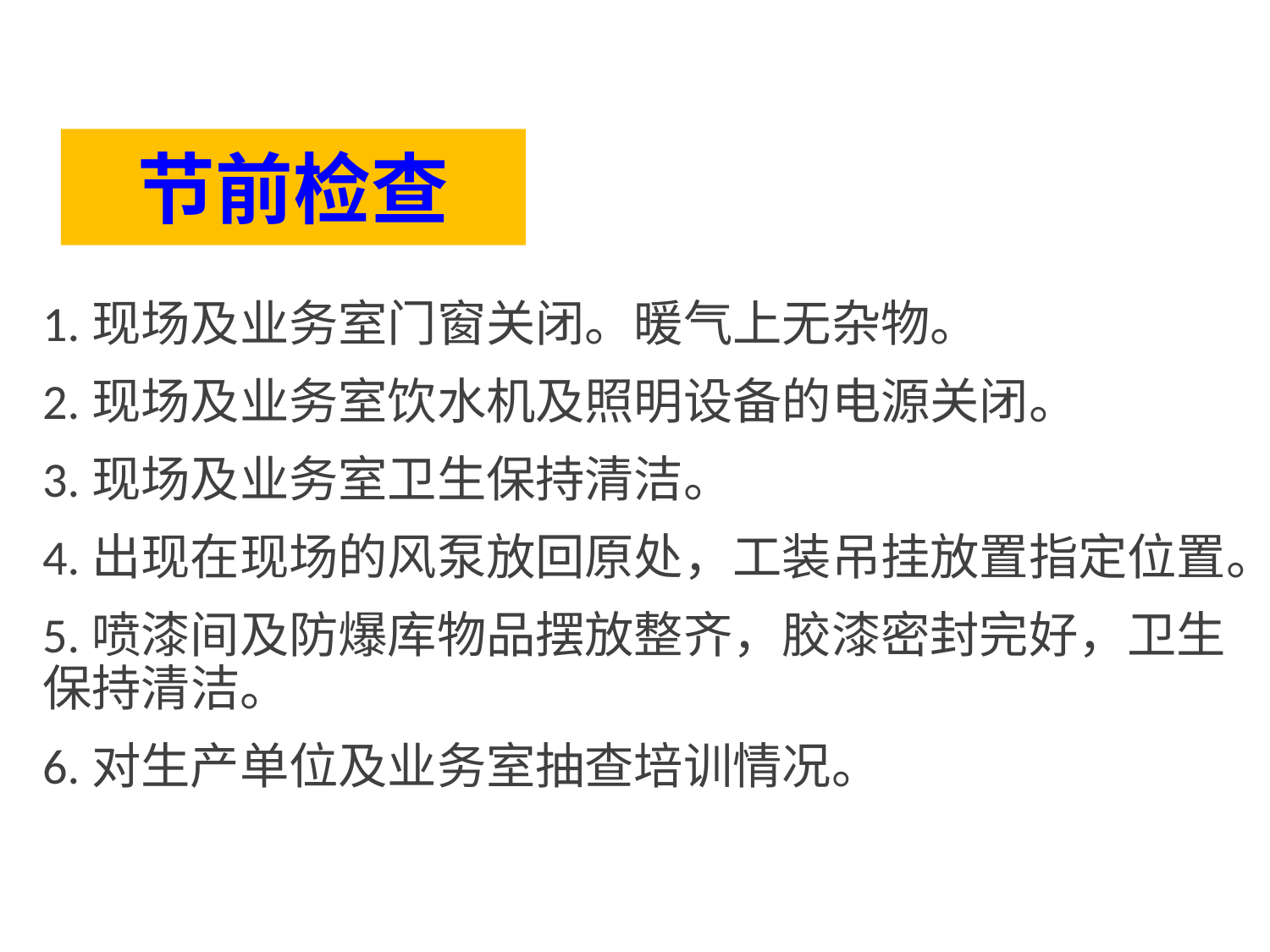

节前检查

1.现场及业务室门窗关闭。暖气上无杂物。
2.现场及业务室饮水机及照明设备的电源关闭。
3.现场及业务室卫生保持清洁。
4.出现在现场的风泵放回原处，工装吊挂放置指定位置。
5.喷漆间及防爆库物品摆放整齐，胶漆密封完好，卫生保持清洁。
6.对生产单位及业务室抽查培训情况。